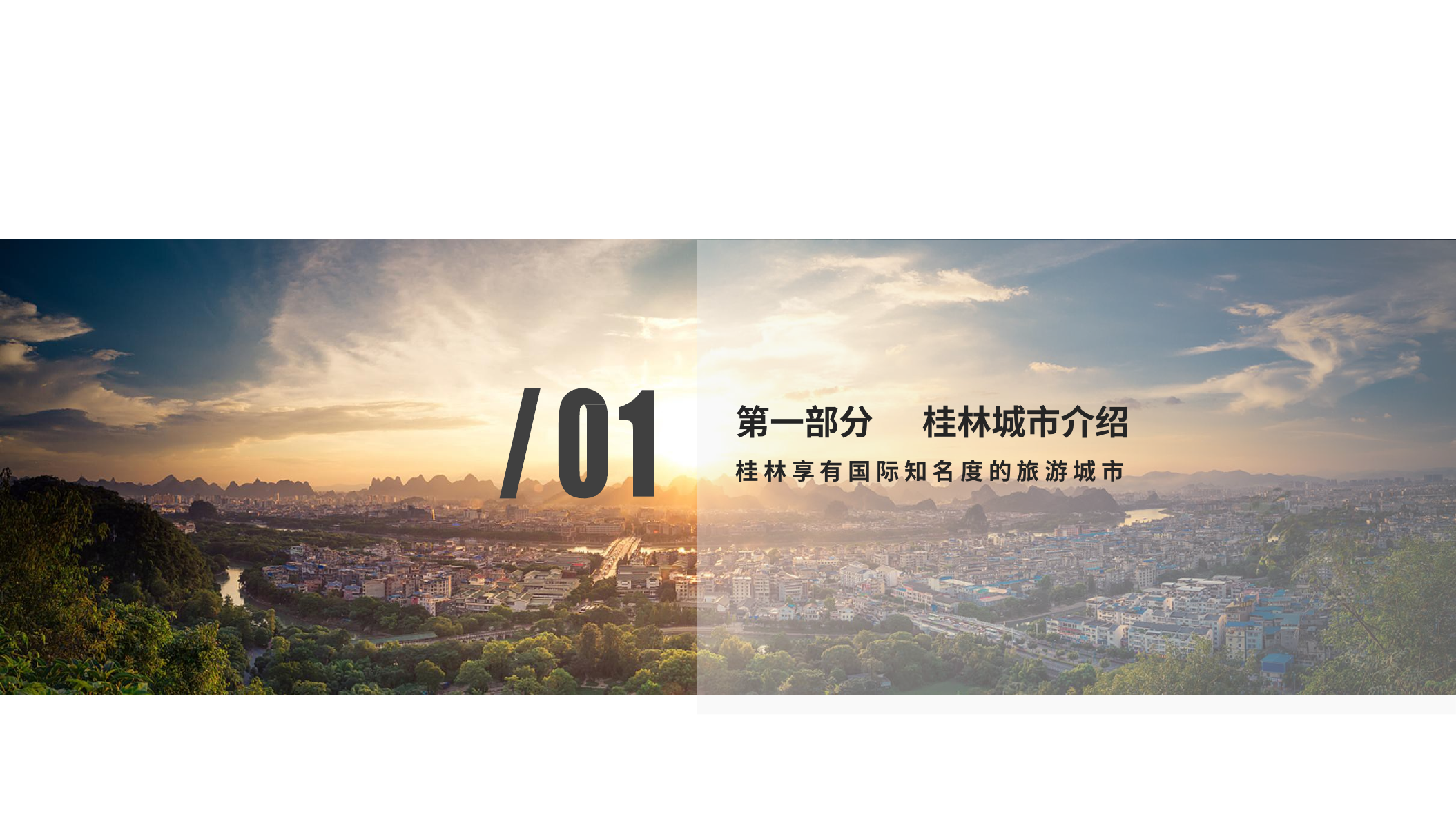

第一部分	桂林城市介绍
桂 林 享 有 国 际 知 名 度 的 旅 游 城 市